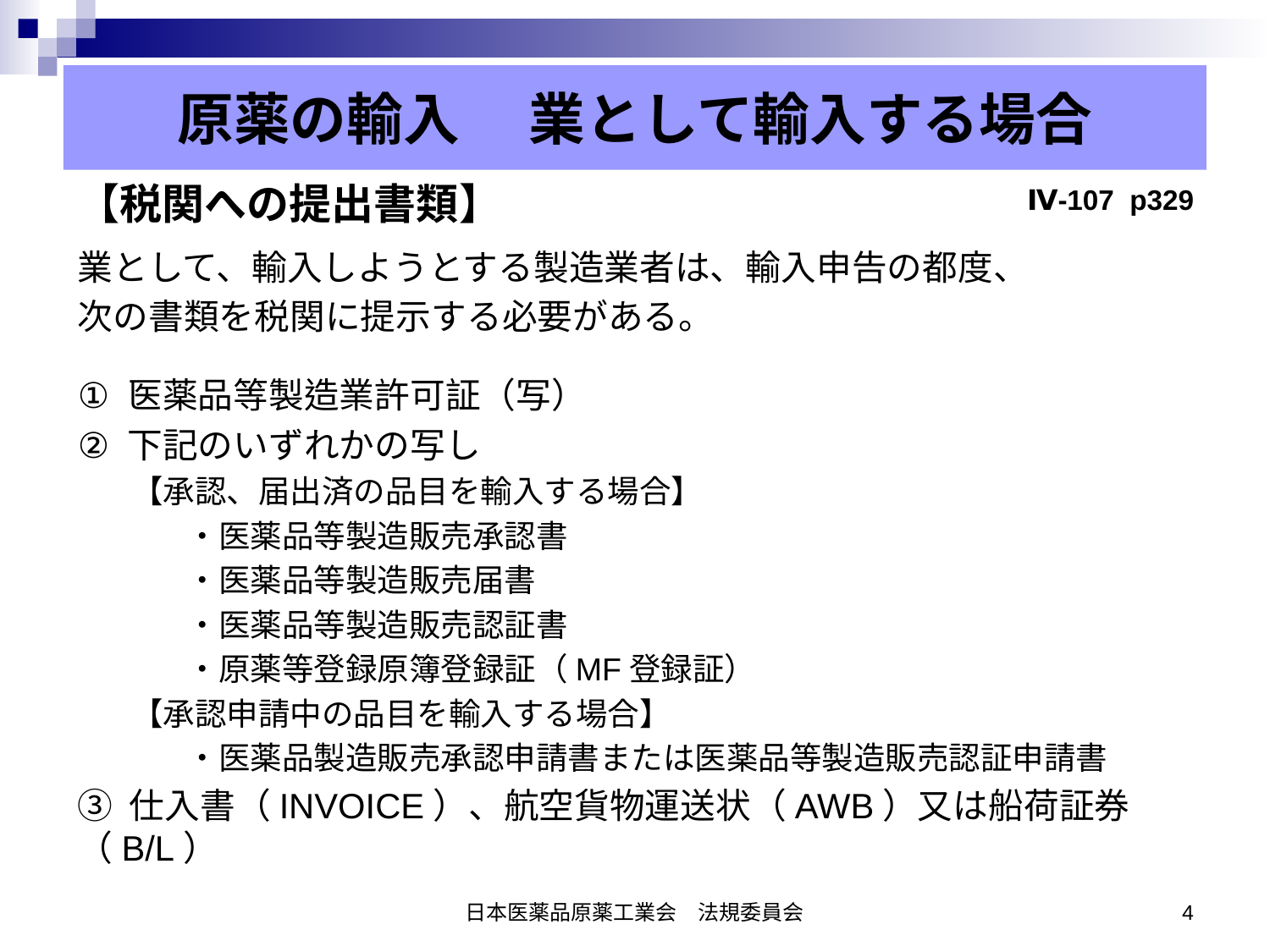

原薬の輸入 　業として輸入する場合
【税関への提出書類】
Ⅳ-107  p329
業として、輸入しようとする製造業者は、輸入申告の都度、
次の書類を税関に提示する必要がある。

医薬品等製造業許可証（写）
下記のいずれかの写し
【承認、届出済の品目を輸入する場合】
・医薬品等製造販売承認書
・医薬品等製造販売届書
・医薬品等製造販売認証書
・原薬等登録原簿登録証（MF登録証）
【承認申請中の品目を輸入する場合】
・医薬品製造販売承認申請書または医薬品等製造販売認証申請書
③ 仕入書（INVOICE）、航空貨物運送状（AWB）又は船荷証券（B/L）
日本医薬品原薬工業会　法規委員会
4